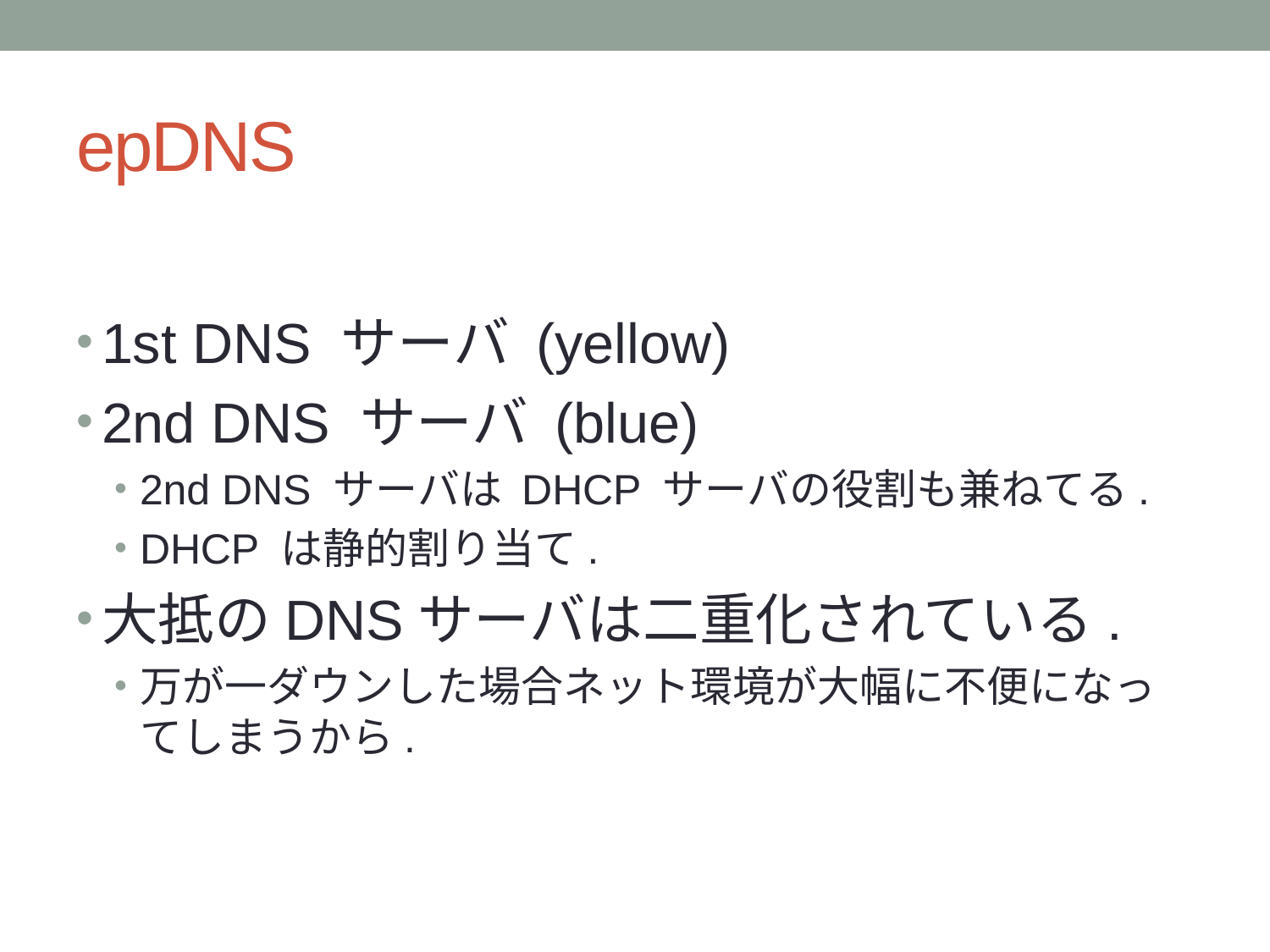

# epDNS

1st DNS サーバ (yellow)
2nd DNS サーバ (blue)
2nd DNS サーバは DHCP サーバの役割も兼ねてる.
DHCP は静的割り当て.
大抵のDNSサーバは二重化されている.
万が一ダウンした場合ネット環境が大幅に不便になってしまうから.